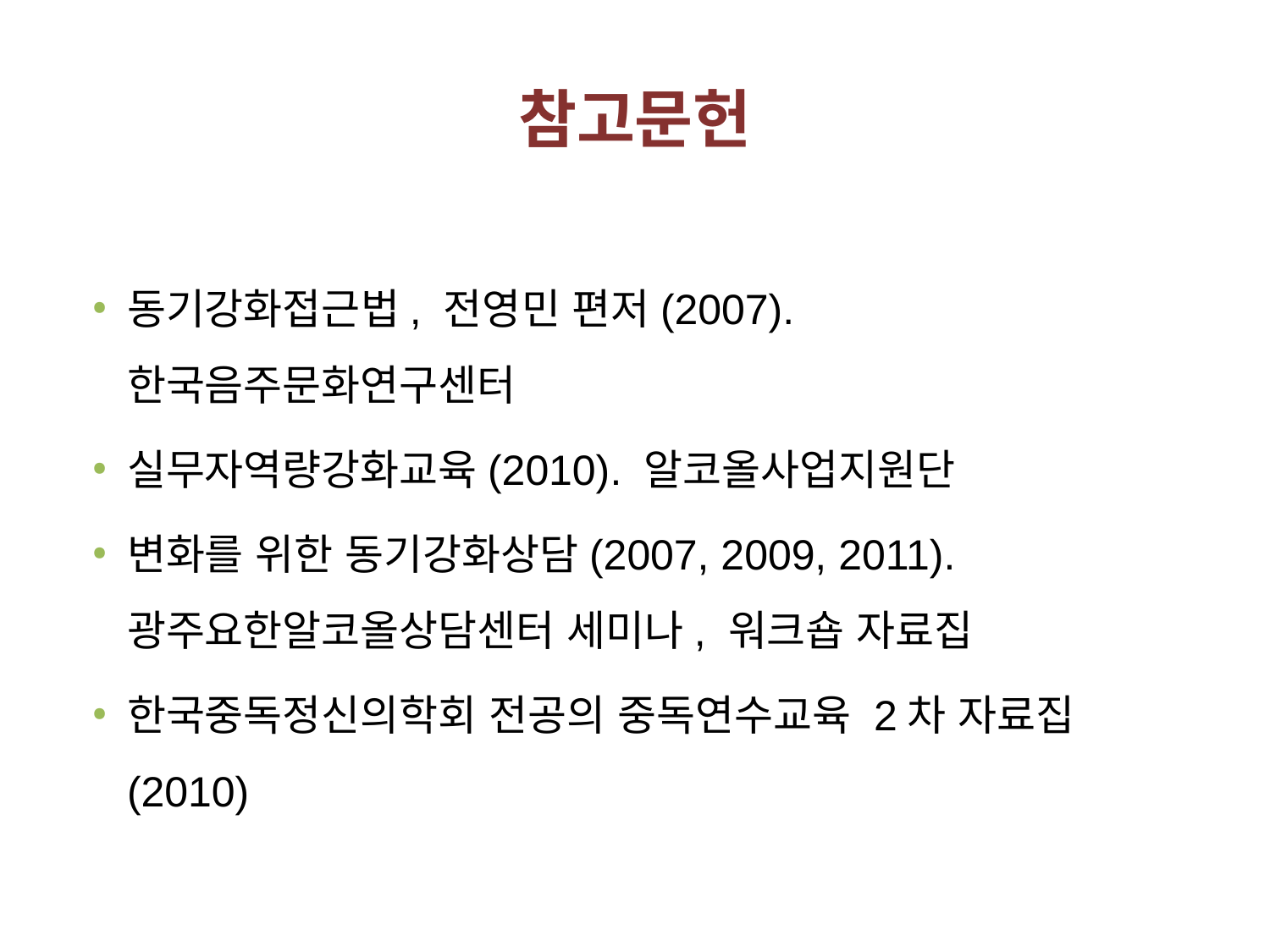

# 참고문헌
동기강화접근법, 전영민 편저(2007). 한국음주문화연구센터
실무자역량강화교육(2010). 알코올사업지원단
변화를 위한 동기강화상담(2007, 2009, 2011). 광주요한알코올상담센터 세미나, 워크숍 자료집
한국중독정신의학회 전공의 중독연수교육 2차 자료집(2010)